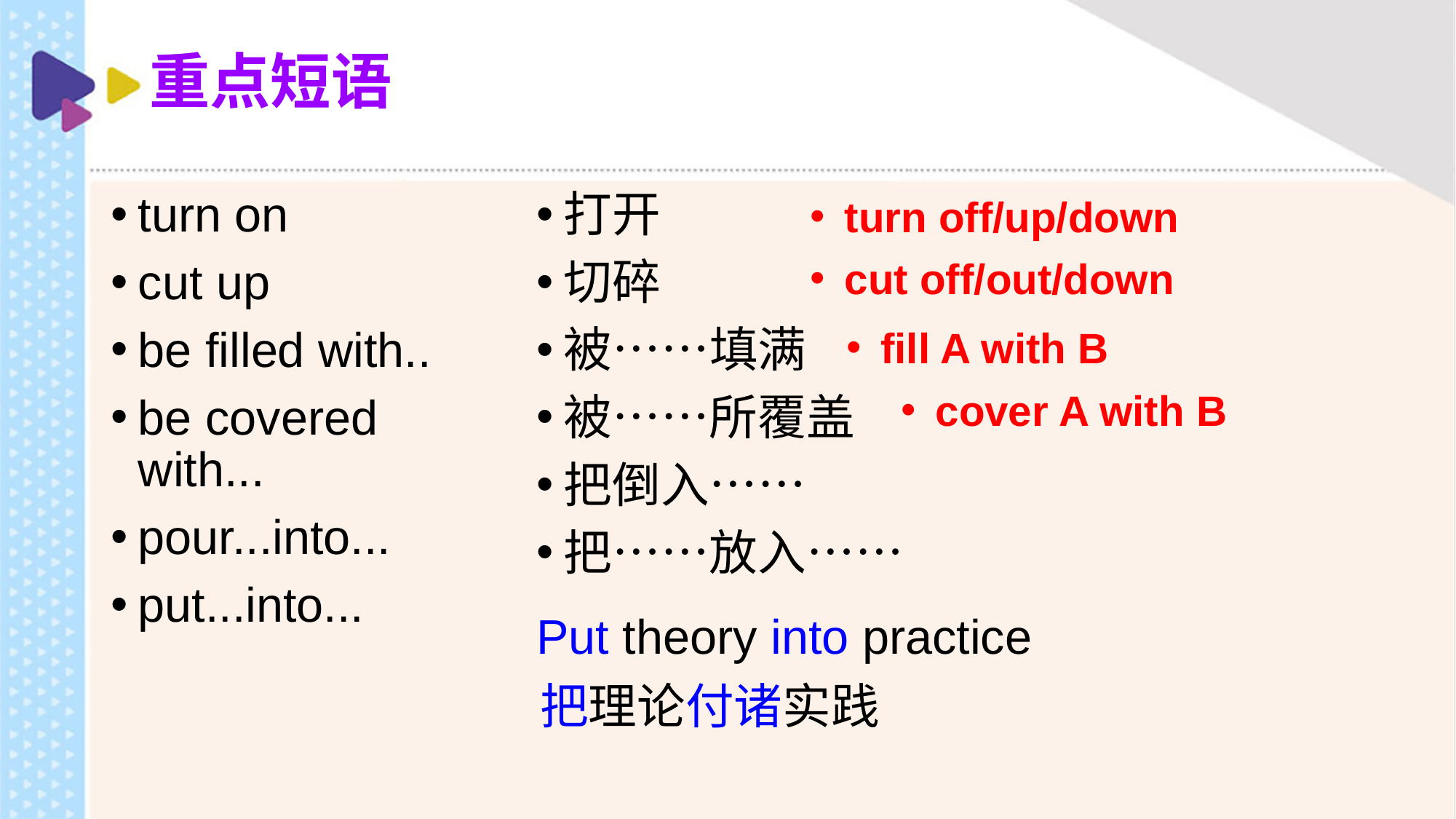

# 重点短语
turn on
cut up
be filled with..
be covered with...
pour...into...
put...into...
打开
切碎
被……填满
被……所覆盖
把倒入……
把……放入……
turn off/up/down
cut off/out/down
fill A with B
cover A with B
Put theory into practice
把理论付诸实践